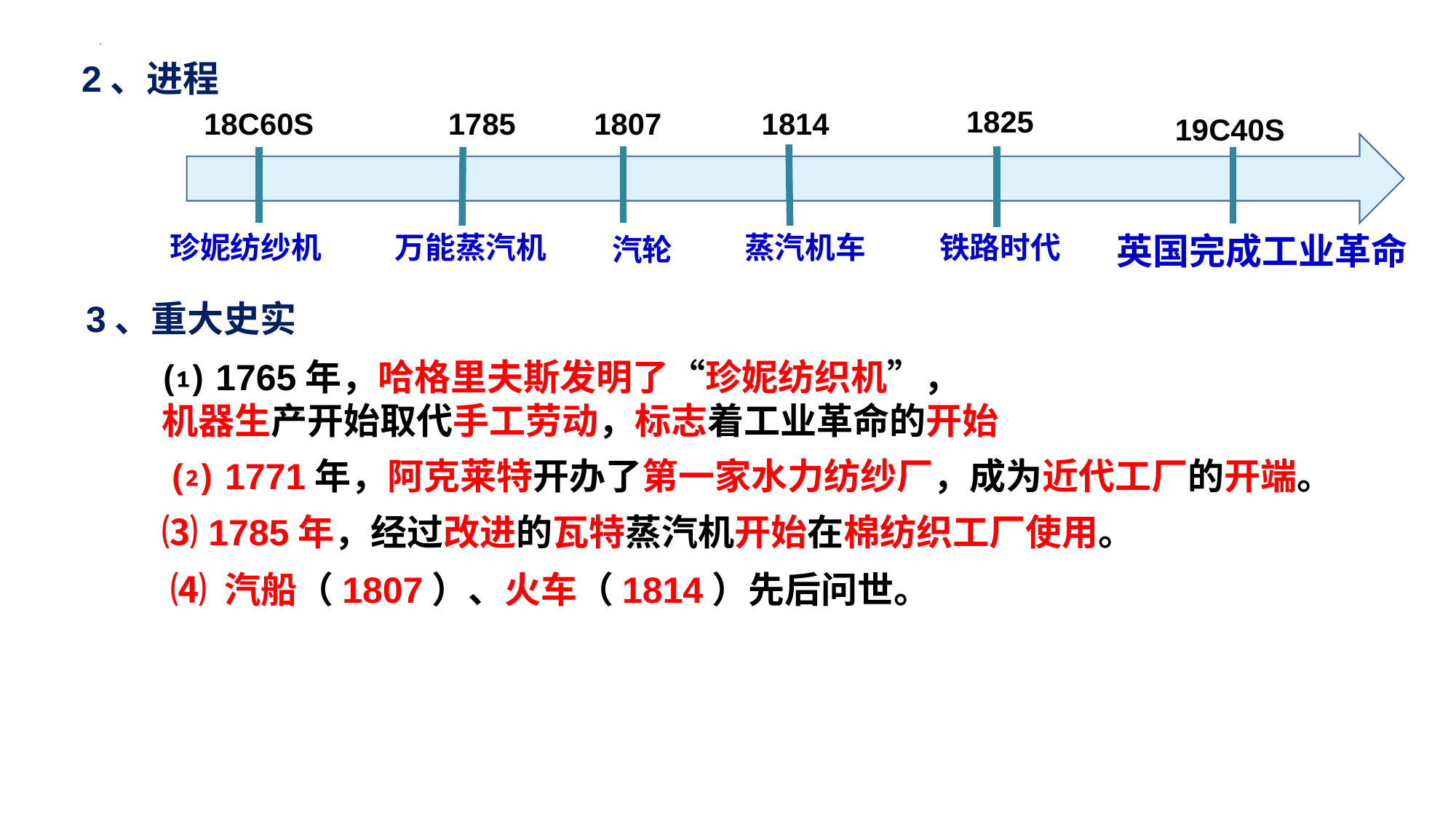

2、进程
1825
18C60S
1814
1785
1807
19C40S

万能蒸汽机
蒸汽机车
铁路时代
英国完成工业革命
珍妮纺纱机
汽轮
3、重大史实
⑴ 1765年，哈格里夫斯发明了“珍妮纺织机”，
机器生产开始取代手工劳动，标志着工业革命的开始
⑵ 1771年，阿克莱特开办了第一家水力纺纱厂，成为近代工厂的开端。
⑶ 1785年，经过改进的瓦特蒸汽机开始在棉纺织工厂使用。
⑷ 汽船（1807）、火车（1814）先后问世。